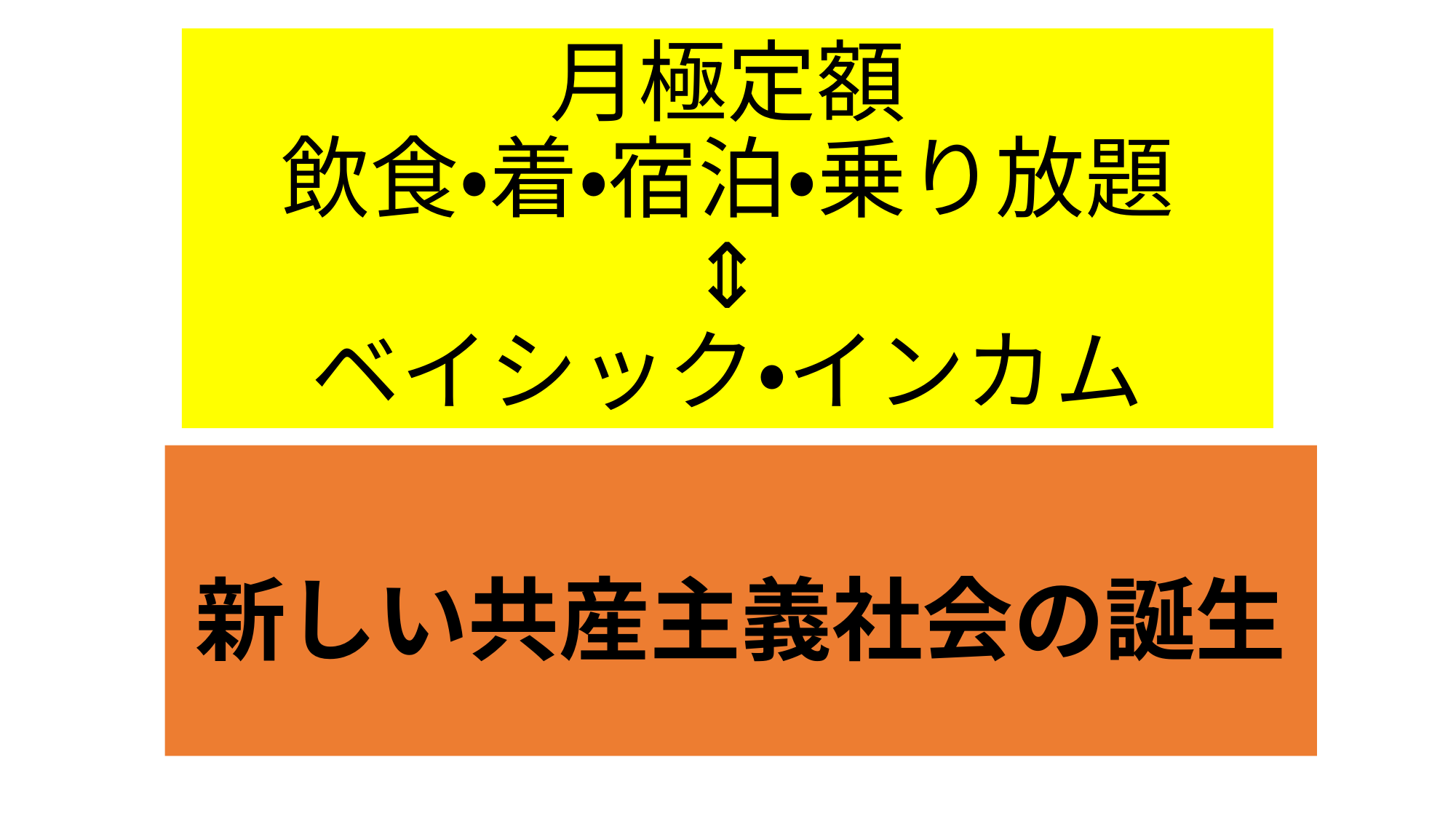

# 月極定額 飲食・着・宿泊・乗り放題 ⇕ ベイシック・インカム

新しい共産主義社会の誕生